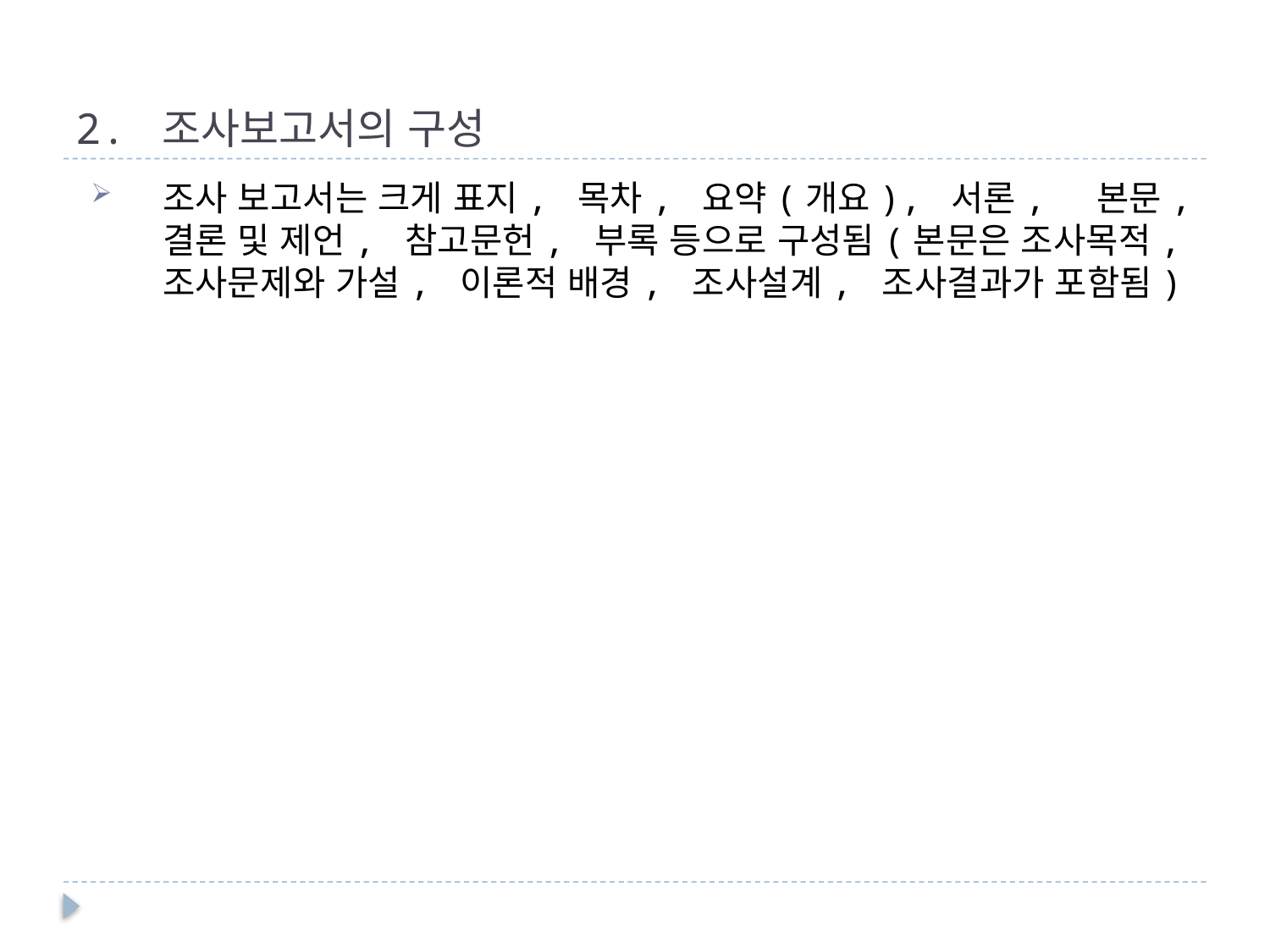

# 2. 조사보고서의 구성
조사 보고서는 크게 표지, 목차, 요약(개요), 서론,  본문, 결론 및 제언, 참고문헌, 부록 등으로 구성됨(본문은 조사목적, 조사문제와 가설, 이론적 배경, 조사설계, 조사결과가 포함됨)